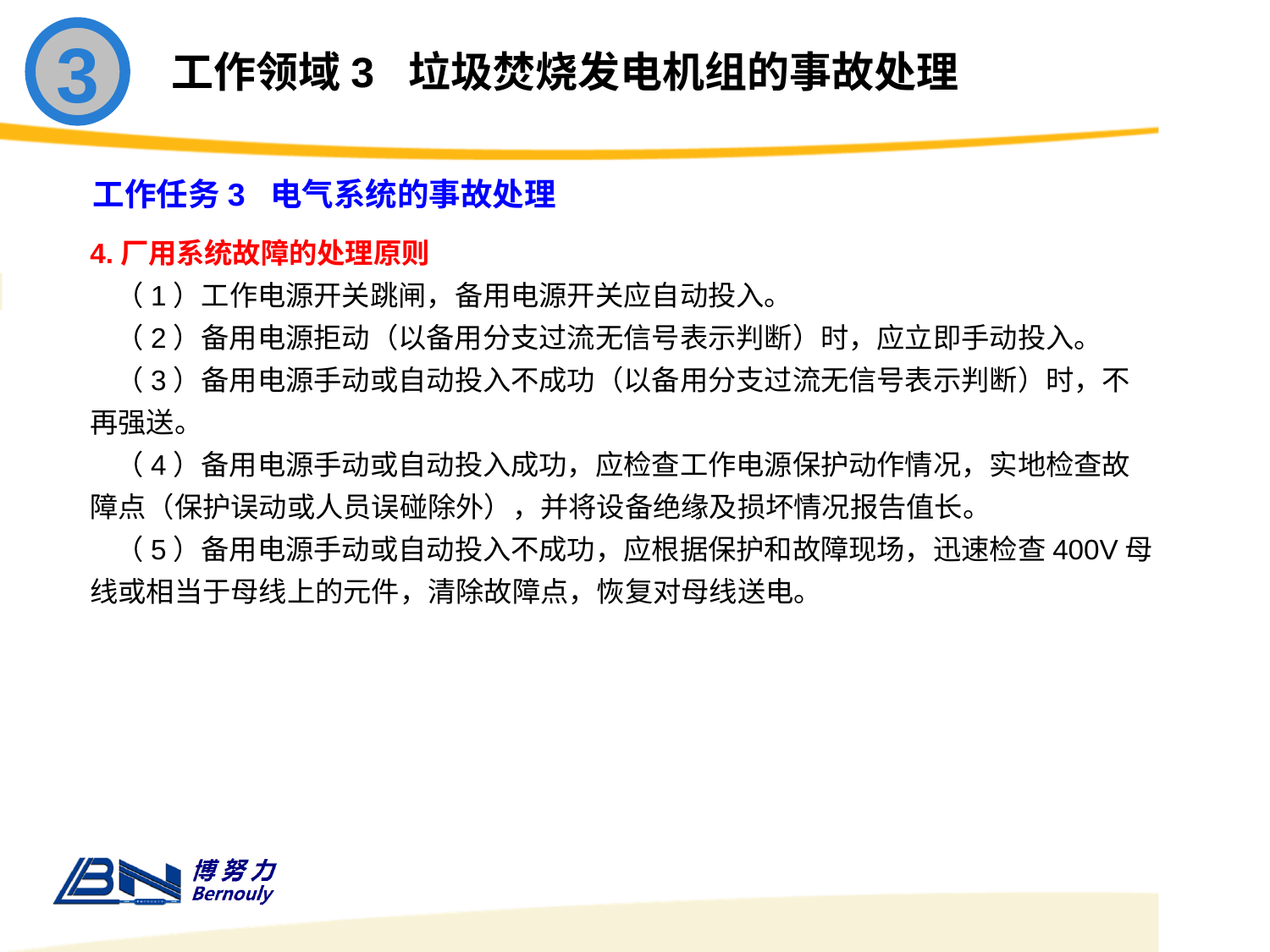

3
工作领域3  垃圾焚烧发电机组的事故处理
工作任务3  电气系统的事故处理
4.厂用系统故障的处理原则
   （1）工作电源开关跳闸，备用电源开关应自动投入。
   （2）备用电源拒动（以备用分支过流无信号表示判断）时，应立即手动投入。
   （3）备用电源手动或自动投入不成功（以备用分支过流无信号表示判断）时，不再强送。
   （4）备用电源手动或自动投入成功，应检查工作电源保护动作情况，实地检查故障点（保护误动或人员误碰除外），并将设备绝缘及损坏情况报告值长。
   （5）备用电源手动或自动投入不成功，应根据保护和故障现场，迅速检查400V母线或相当于母线上的元件，清除故障点，恢复对母线送电。